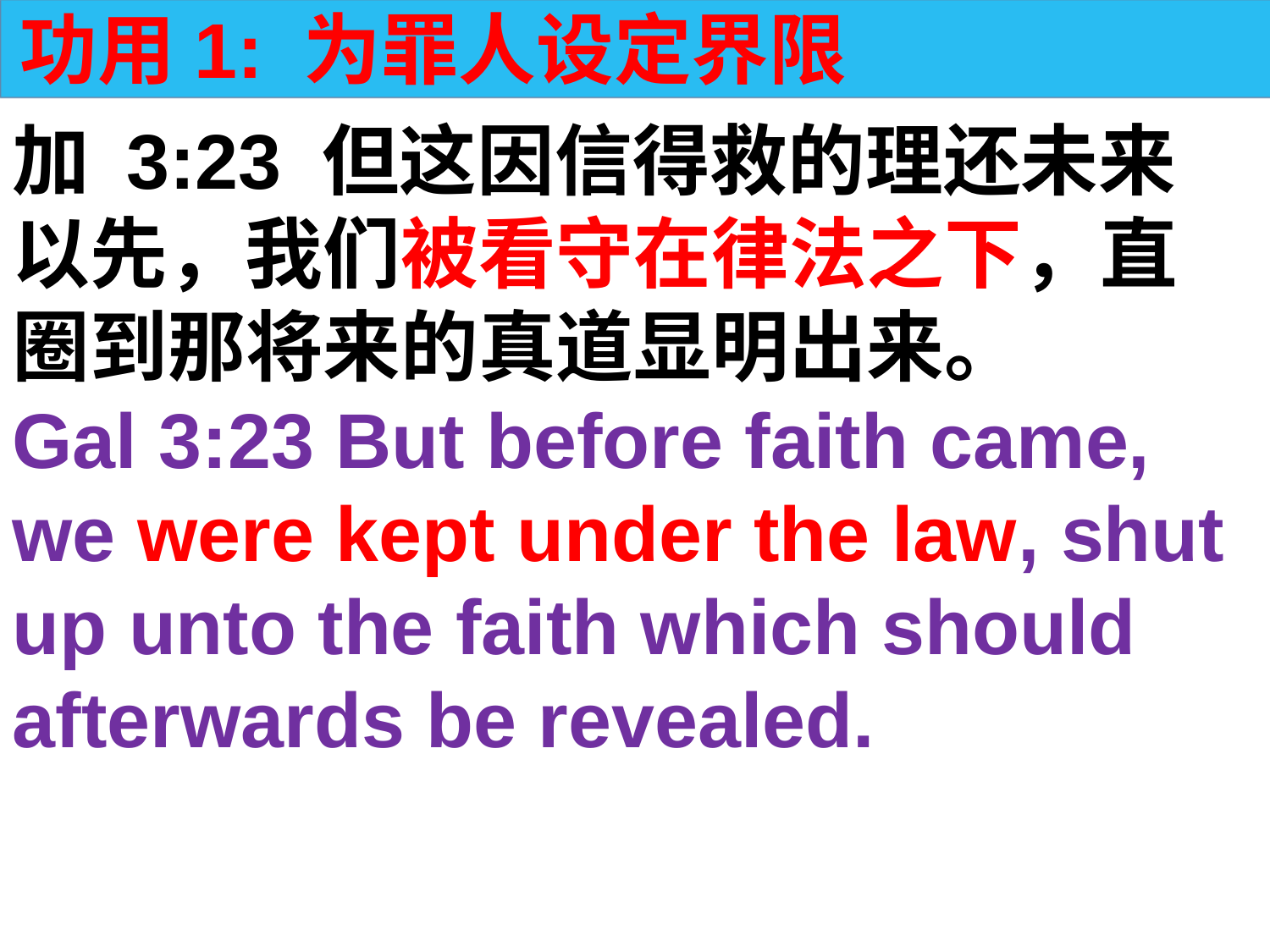

功用1: 为罪人设定界限
加 3:23 但这因信得救的理还未来以先，我们被看守在律法之下，直圈到那将来的真道显明出来。
Gal 3:23 But before faith came, we were kept under the law, shut up unto the faith which should afterwards be revealed.